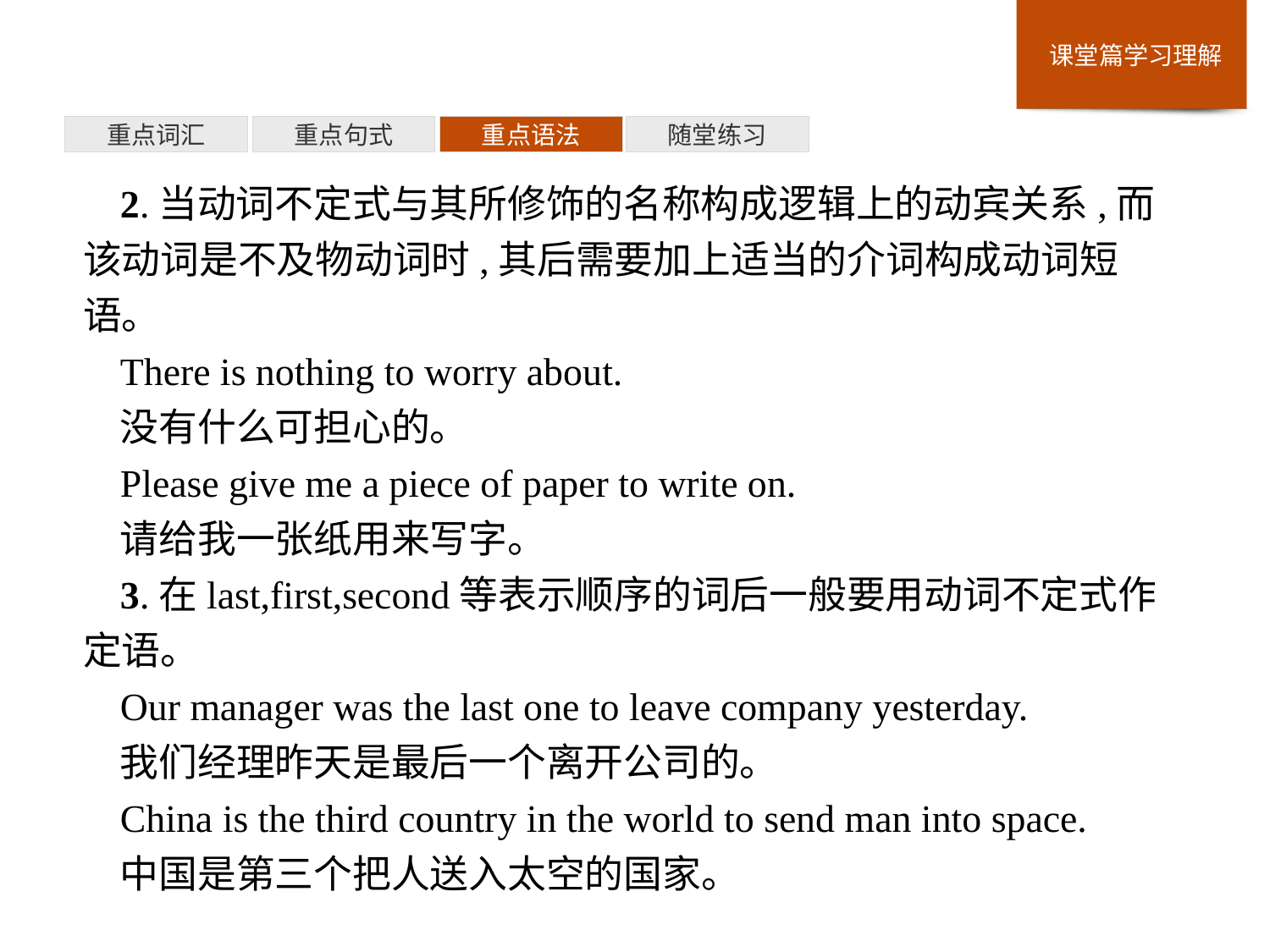

重点词汇
重点句式
重点语法
随堂练习
2.当动词不定式与其所修饰的名称构成逻辑上的动宾关系,而该动词是不及物动词时,其后需要加上适当的介词构成动词短语。
There is nothing to worry about.
没有什么可担心的。
Please give me a piece of paper to write on.
请给我一张纸用来写字。
3.在last,first,second等表示顺序的词后一般要用动词不定式作定语。
Our manager was the last one to leave company yesterday.
我们经理昨天是最后一个离开公司的。
China is the third country in the world to send man into space.
中国是第三个把人送入太空的国家。